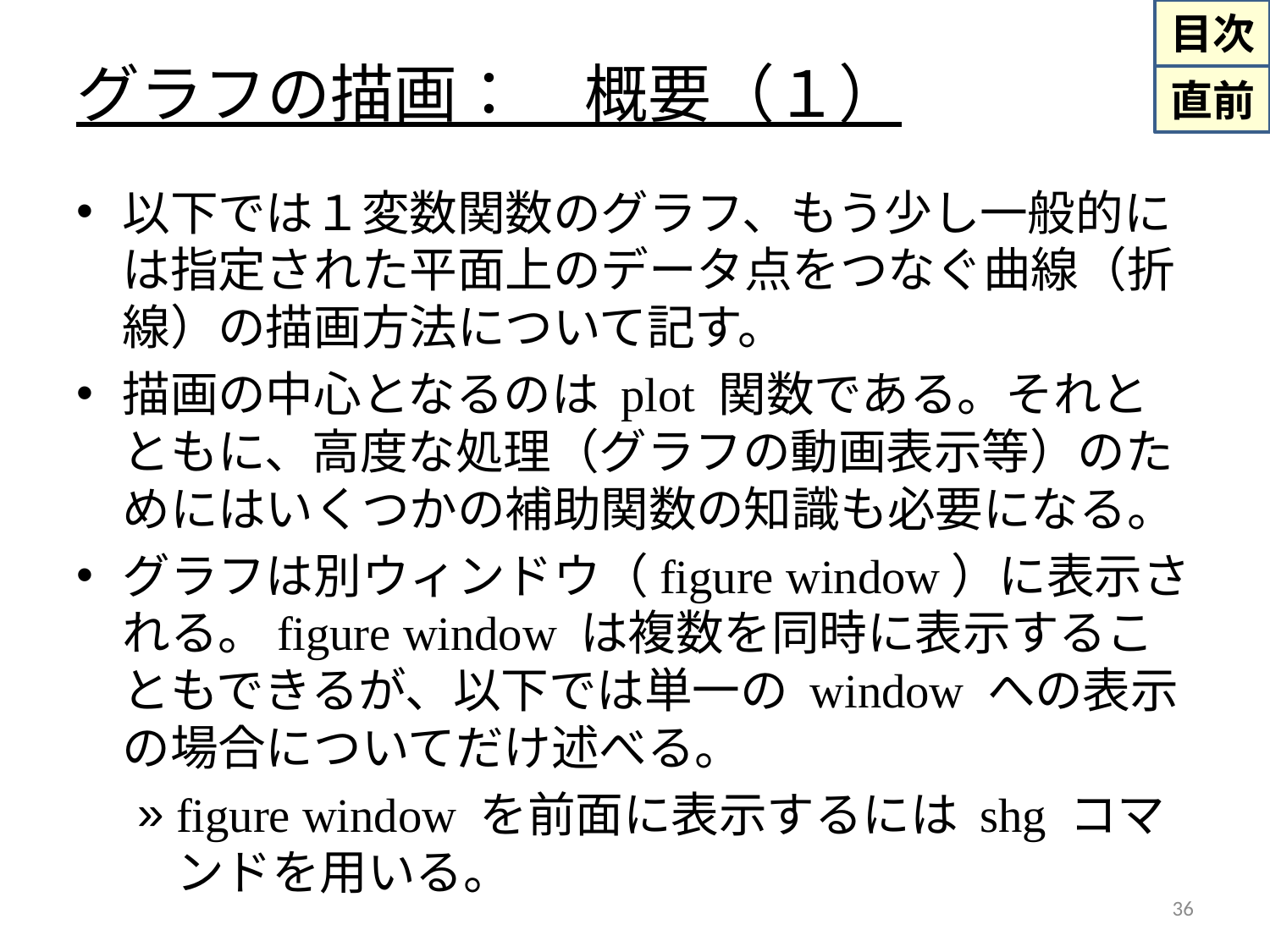

# グラフの描画：　概要（１）
以下では１変数関数のグラフ、もう少し一般的には指定された平面上のデータ点をつなぐ曲線（折線）の描画方法について記す。
描画の中心となるのは plot 関数である。それとともに、高度な処理（グラフの動画表示等）のためにはいくつかの補助関数の知識も必要になる。
グラフは別ウィンドウ（figure window）に表示される。figure window は複数を同時に表示することもできるが、以下では単一の window への表示の場合についてだけ述べる。
figure window を前面に表示するには shg コマンドを用いる。
36